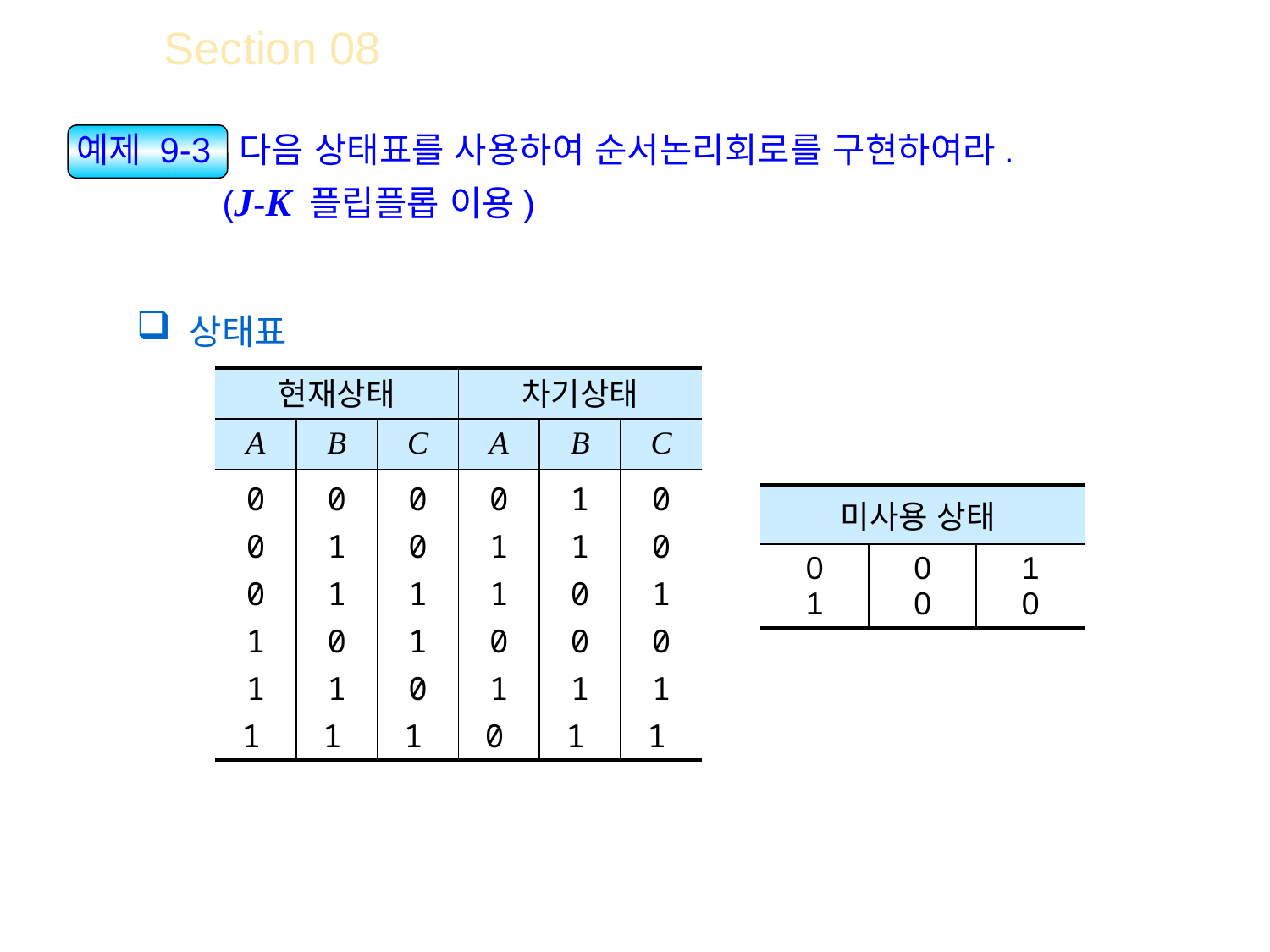

Section 08 상태 방정식을 이용한 설계
예제 9-3  다음 상태표를 사용하여 순서논리회로를 구현하여라.
               (J-K 플립플롭 이용)

 상태표

| 현재상태 |  |  | 차기상태 |  |  |
| --- | --- | --- | --- | --- | --- |
| A | B | C | A | B | C |
| 0 0 0 1 1 1 | 0 1 1 0 1 1 | 0 0 1 1 0 1 | 0 1 1 0 1 0 | 1 1 0 0 1 1 | 0 0 1 0 1 1 |
| 미사용 상태 |  |  |
| --- | --- | --- |
| 0 1 | 0 0 | 1 0 |